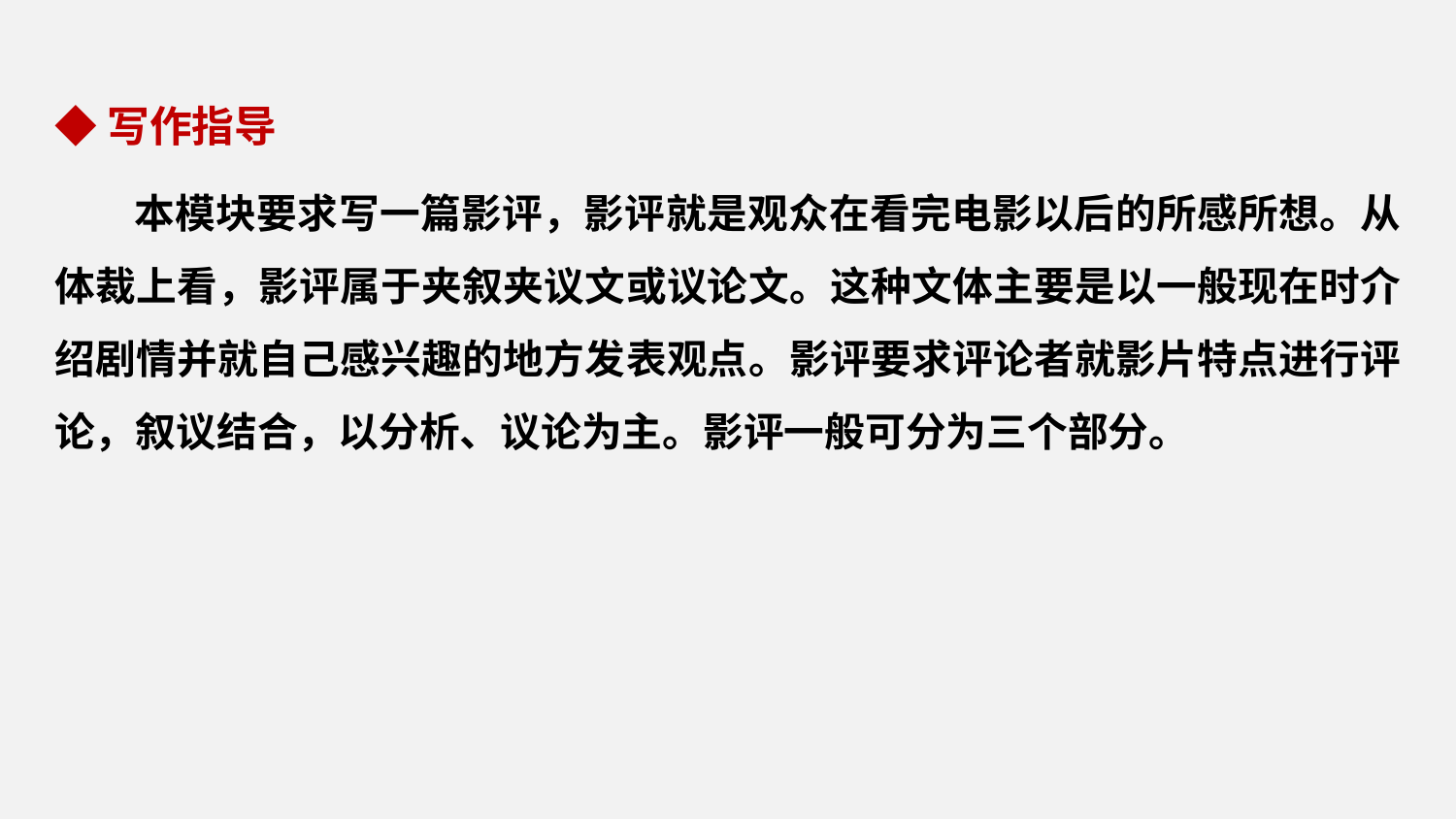

◆写作指导
本模块要求写一篇影评，影评就是观众在看完电影以后的所感所想。从体裁上看，影评属于夹叙夹议文或议论文。这种文体主要是以一般现在时介绍剧情并就自己感兴趣的地方发表观点。影评要求评论者就影片特点进行评论，叙议结合，以分析、议论为主。影评一般可分为三个部分。